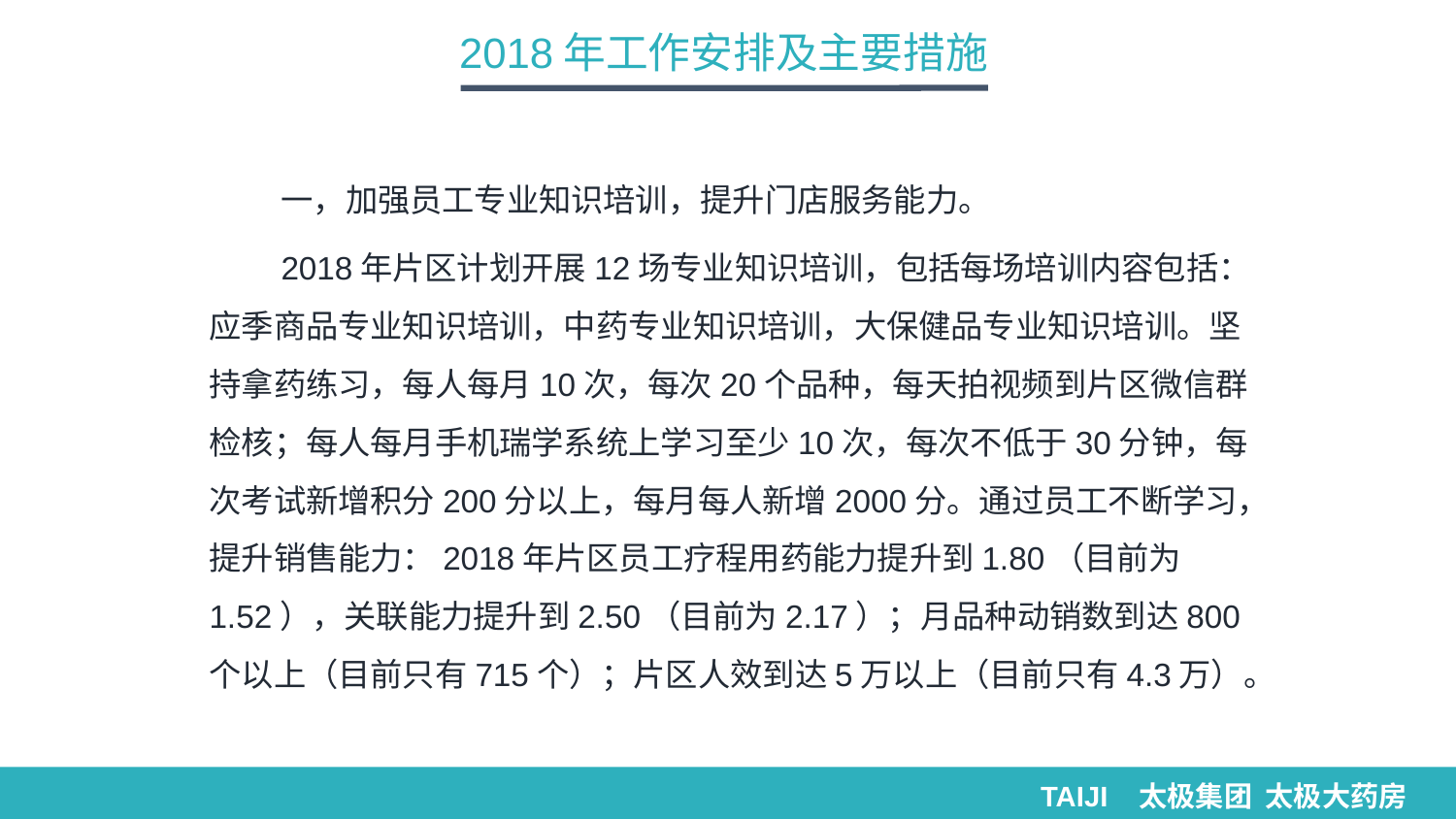

2018年工作安排及主要措施
一，加强员工专业知识培训，提升门店服务能力。
2018年片区计划开展12场专业知识培训，包括每场培训内容包括：应季商品专业知识培训，中药专业知识培训，大保健品专业知识培训。坚持拿药练习，每人每月10次，每次20个品种，每天拍视频到片区微信群检核；每人每月手机瑞学系统上学习至少10次，每次不低于30分钟，每次考试新增积分200分以上，每月每人新增2000分。通过员工不断学习，提升销售能力：2018年片区员工疗程用药能力提升到1.80（目前为1.52），关联能力提升到2.50（目前为2.17）；月品种动销数到达800个以上（目前只有715个）；片区人效到达5万以上（目前只有4.3万）。

TAIJI   太极集团  太极大药房